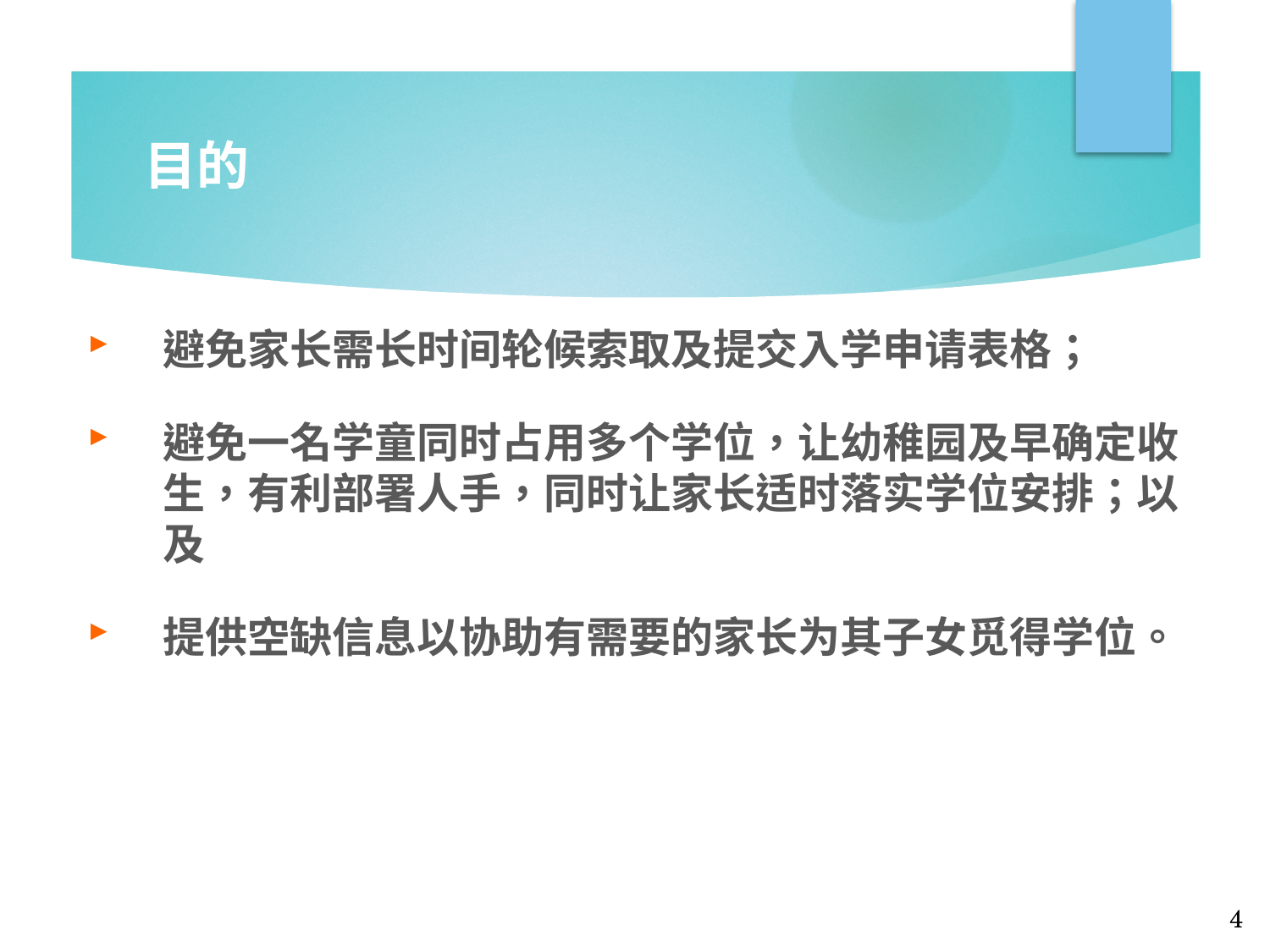

# 目的
避免家长需长时间轮候索取及提交入学申请表格；
避免一名学童同时占用多个学位，让幼稚园及早确定收生，有利部署人手，同时让家长适时落实学位安排；以及
提供空缺信息以协助有需要的家长为其子女觅得学位。
4